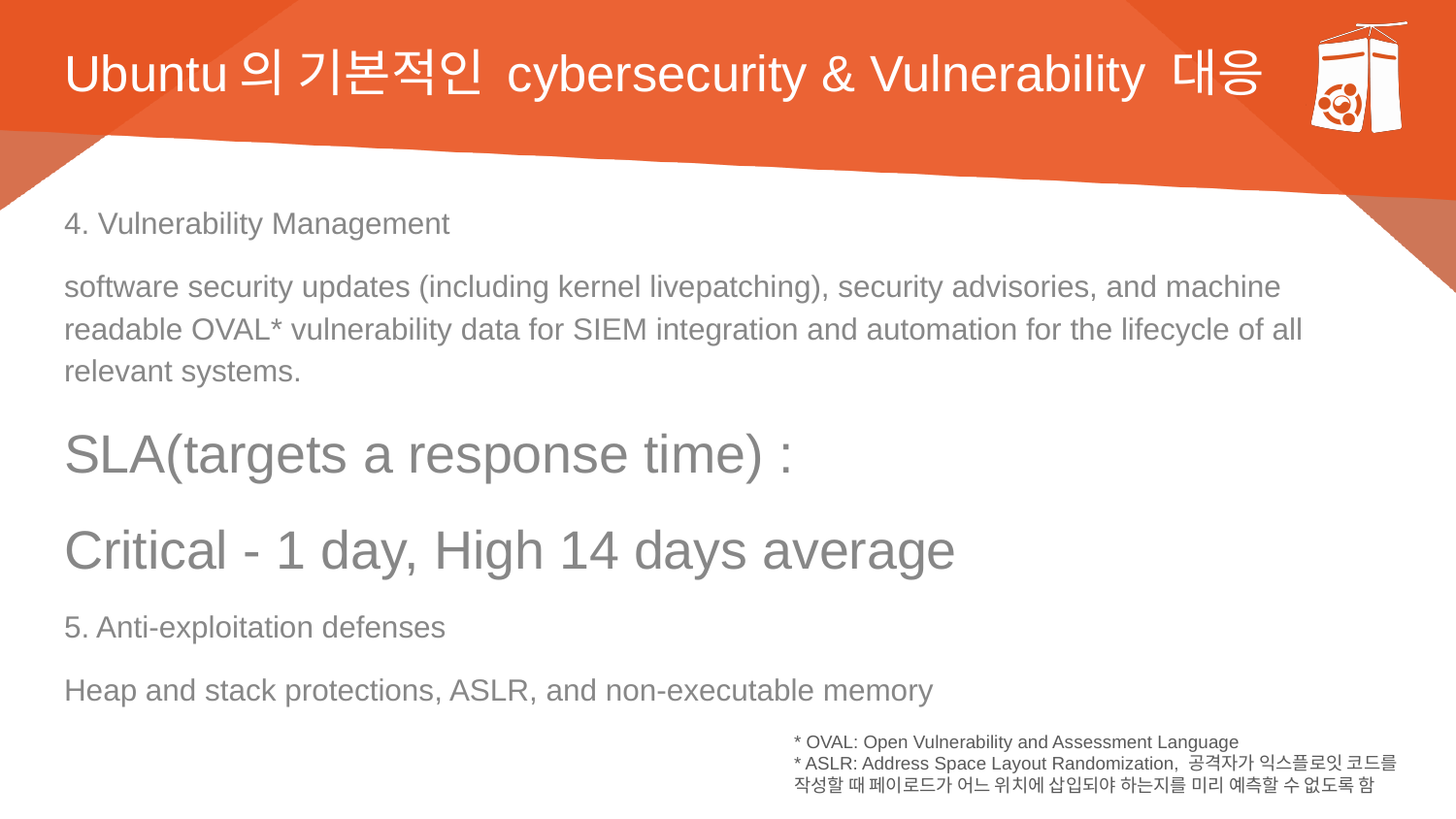

# Ubuntu의 기본적인 cybersecurity & Vulnerability 대응
4. Vulnerability Management
software security updates (including kernel livepatching), security advisories, and machine readable OVAL* vulnerability data for SIEM integration and automation for the lifecycle of all relevant systems.
SLA(targets a response time) :
Critical - 1 day, High 14 days average
5. Anti-exploitation defenses
Heap and stack protections, ASLR, and non-executable memory
* OVAL: Open Vulnerability and Assessment Language
* ASLR: Address Space Layout Randomization, 공격자가 익스플로잇 코드를 작성할 때 페이로드가 어느 위치에 삽입되야 하는지를 미리 예측할 수 없도록 함